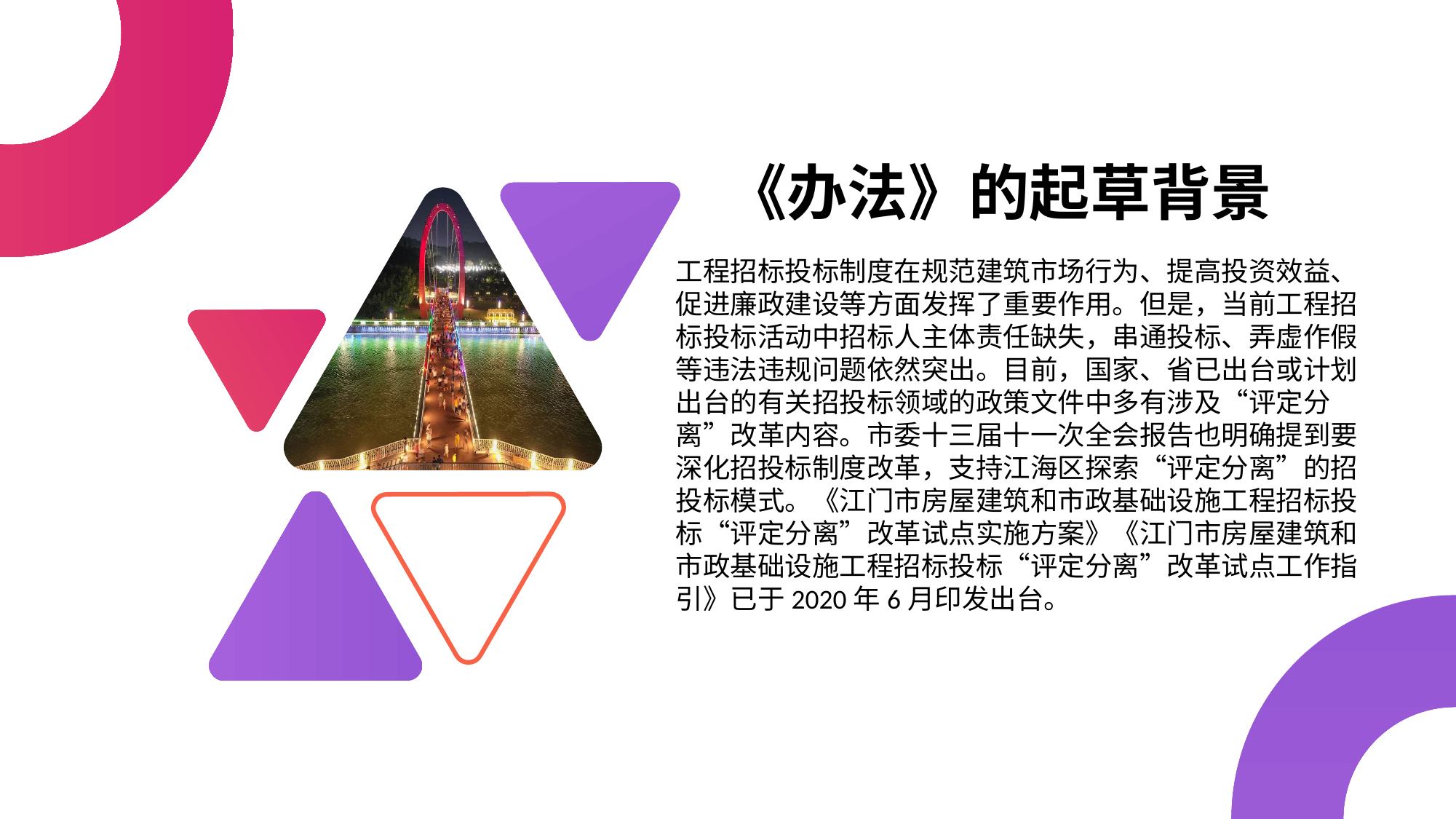

《办法》的起草背景

工程招标投标制度在规范建筑市场行为、提高投资效益、促进廉政建设等方面发挥了重要作用。但是，当前工程招标投标活动中招标人主体责任缺失，串通投标、弄虚作假等违法违规问题依然突出。目前，国家、省已出台或计划出台的有关招投标领域的政策文件中多有涉及“评定分离”改革内容。市委十三届十一次全会报告也明确提到要深化招投标制度改革，支持江海区探索“评定分离”的招投标模式。《江门市房屋建筑和市政基础设施工程招标投标“评定分离”改革试点实施方案》《江门市房屋建筑和市政基础设施工程招标投标“评定分离”改革试点工作指引》已于2020年6月印发出台。